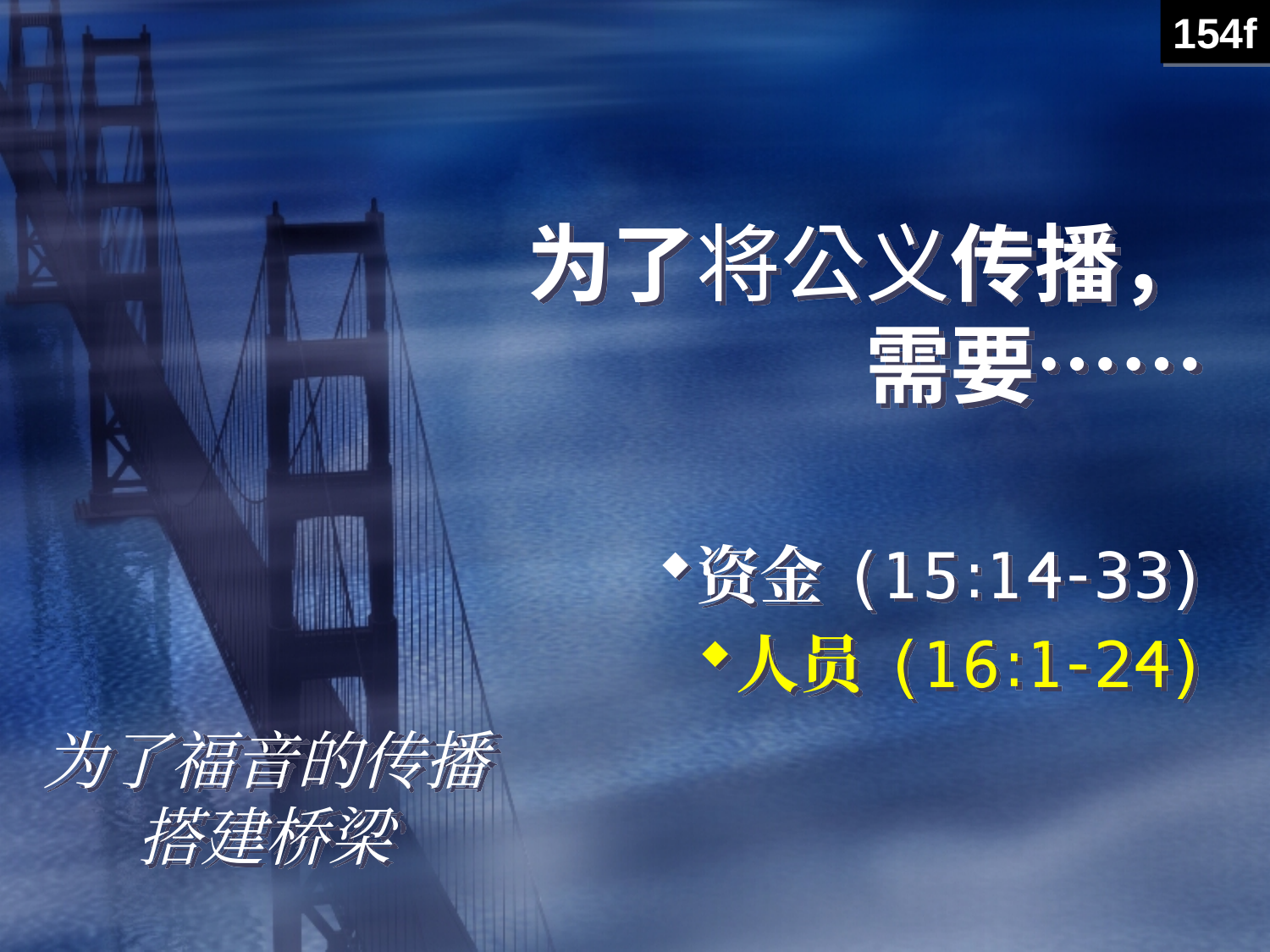

154f
# 为了将公义传播， 需要……
资金 (15:14-33)
人员 (16:1-24)
为了福音的传播搭建桥梁